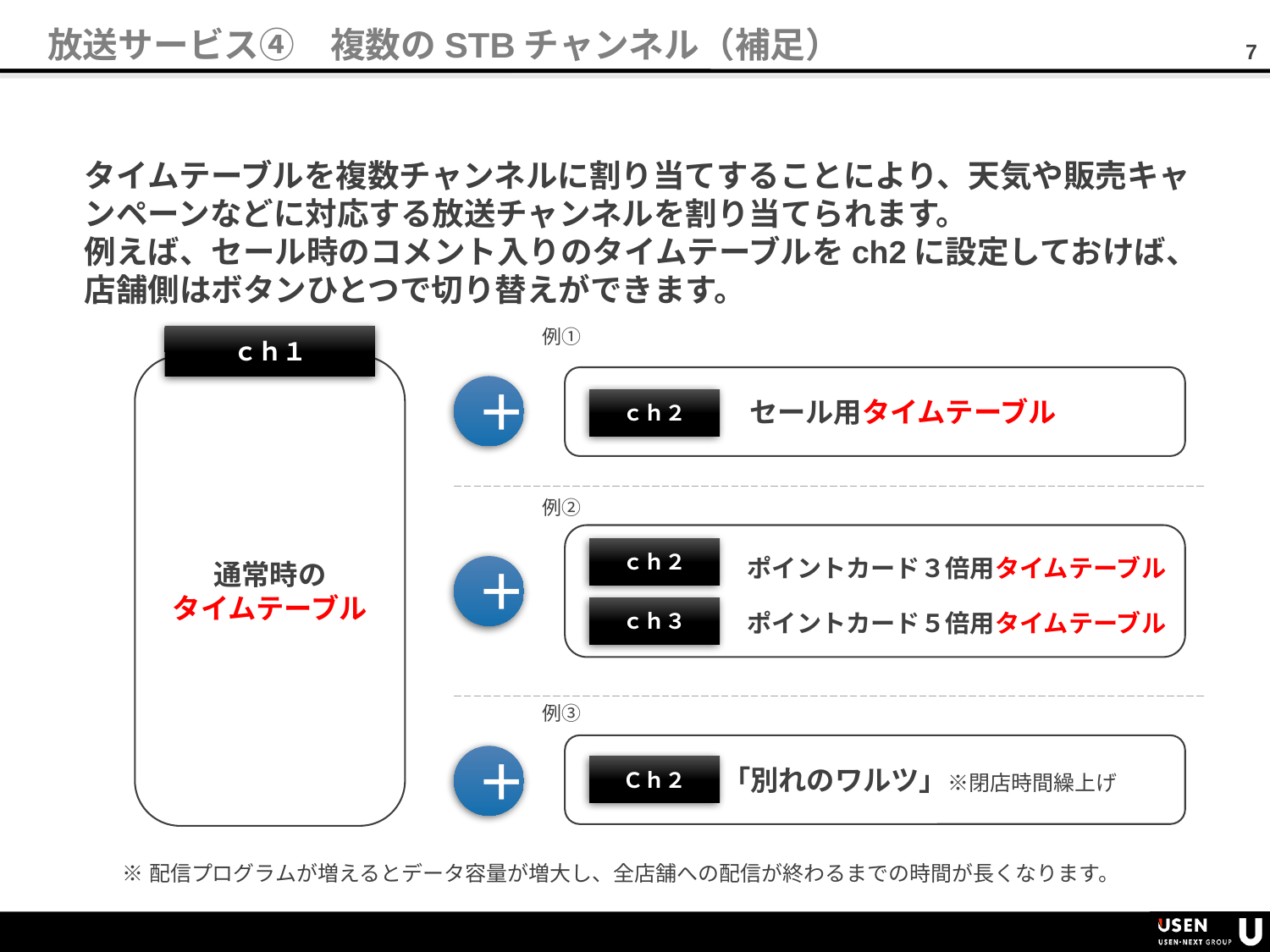

放送サービス④　複数のSTBチャンネル（補足）
タイムテーブルを複数チャンネルに割り当てすることにより、天気や販売キャンペーンなどに対応する放送チャンネルを割り当てられます。
例えば、セール時のコメント入りのタイムテーブルをch2に設定しておけば、店舗側はボタンひとつで切り替えができます。
例①
ｃｈ１
通常時の
タイムテーブル
　　セール用タイムテーブル
＋
ｃｈ２
例②
ポイントカード３倍用タイムテーブル
ポイントカード５倍用タイムテーブル
ｃｈ２
＋
ｃｈ３
例③
　　　　　「別れのワルツ」※閉店時間繰上げ
＋
Ｃｈ２
※配信プログラムが増えるとデータ容量が増大し、全店舗への配信が終わるまでの時間が長くなります。